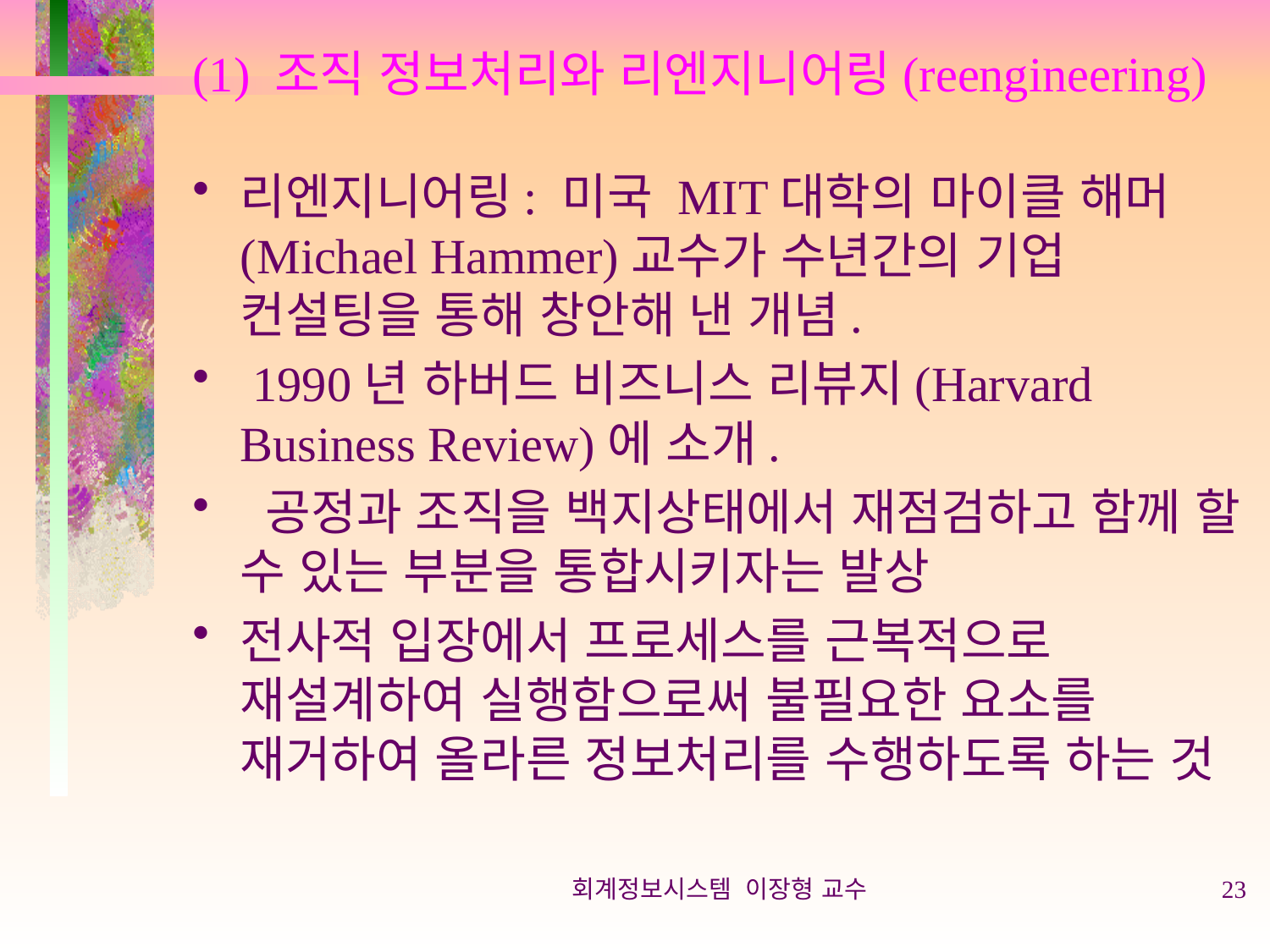

# (1) 조직 정보처리와 리엔지니어링(reengineering)
리엔지니어링: 미국 MIT대학의 마이클 해머(Michael Hammer)교수가 수년간의 기업 컨설팅을 통해 창안해 낸 개념.
 1990년 하버드 비즈니스 리뷰지(Harvard Business Review)에 소개.
 공정과 조직을 백지상태에서 재점검하고 함께 할 수 있는 부분을 통합시키자는 발상
전사적 입장에서 프로세스를 근복적으로 재설계하여 실행함으로써 불필요한 요소를 재거하여 올라른 정보처리를 수행하도록 하는 것

회계정보시스템  이장형 교수
23